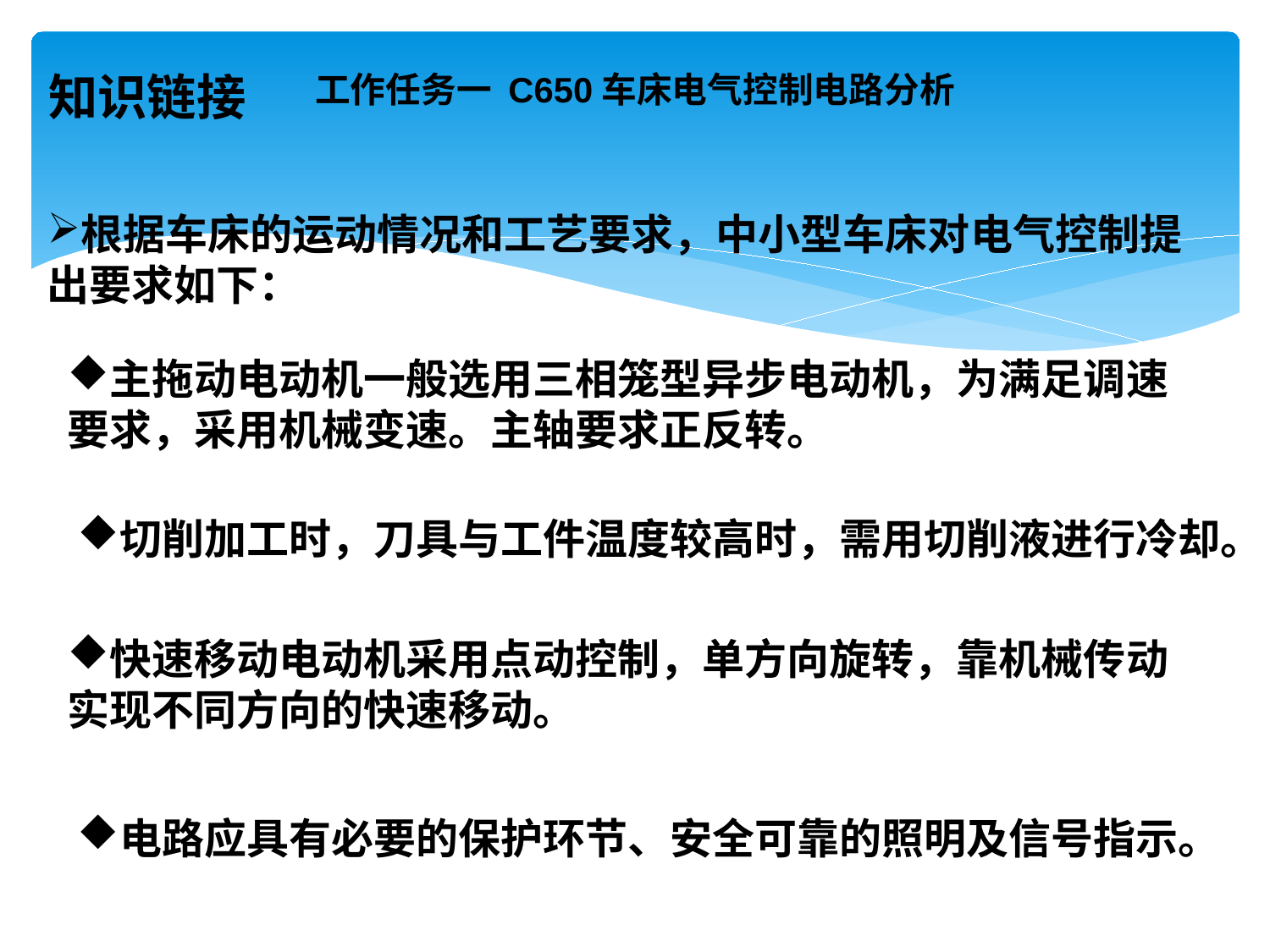

# 工作任务一 C650车床电气控制电路分析
知识链接
根据车床的运动情况和工艺要求，中小型车床对电气控制提出要求如下：
主拖动电动机一般选用三相笼型异步电动机，为满足调速要求，采用机械变速。主轴要求正反转。
切削加工时，刀具与工件温度较高时，需用切削液进行冷却。
快速移动电动机采用点动控制，单方向旋转，靠机械传动实现不同方向的快速移动。
电路应具有必要的保护环节、安全可靠的照明及信号指示。